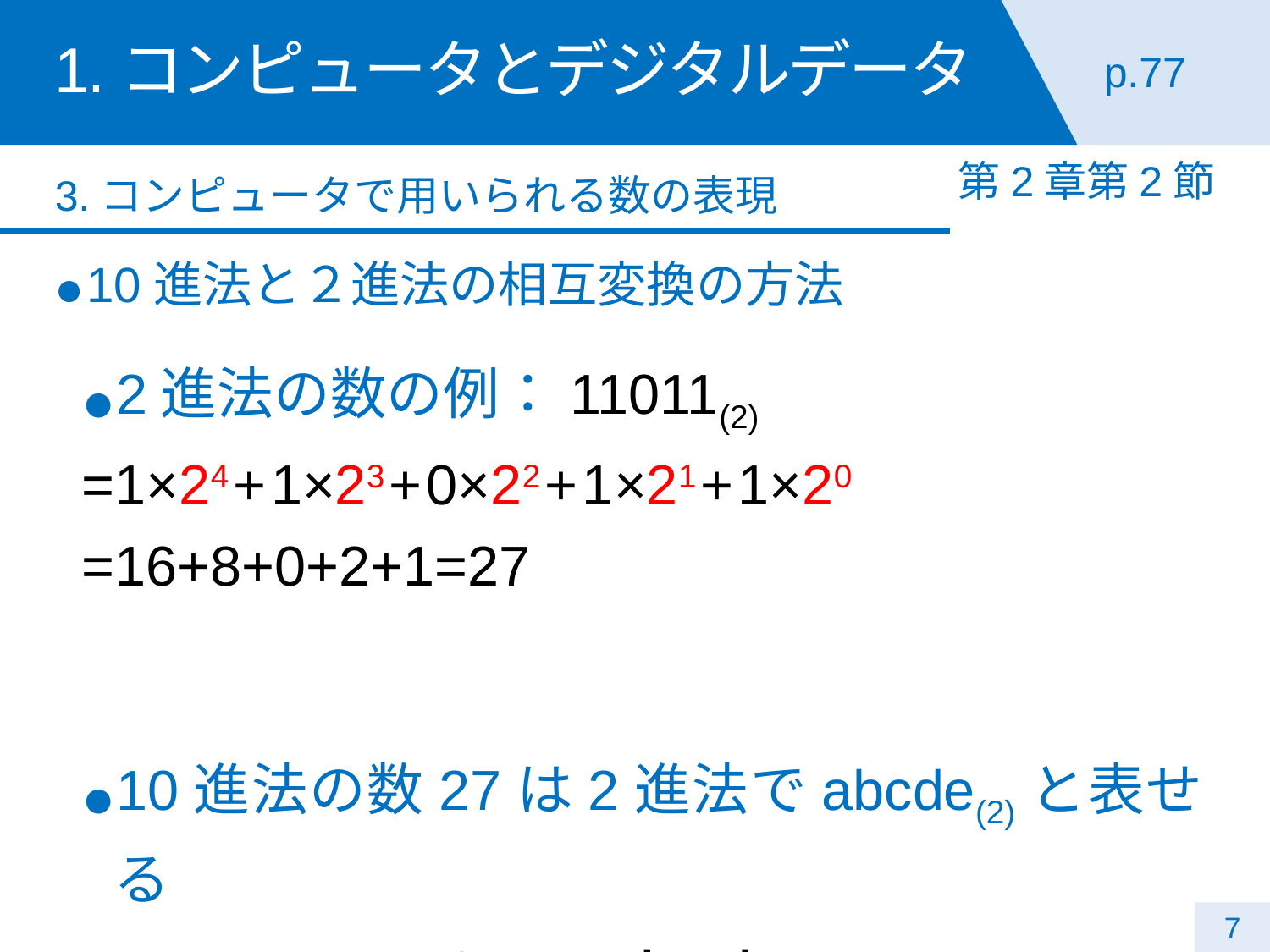

# 1.コンピュータとデジタルデータ
p.77
第2章第2節
3.コンピュータで用いられる数の表現
10進法と２進法の相互変換の方法
2進法の数の例：11011(2)
=1×24 + 1×23 + 0×22 + 1×21 + 1×20
=16+8+0+2+1=27
10進法の数27は2進法でabcde(2)と表せる
27 = abcde(2)
7